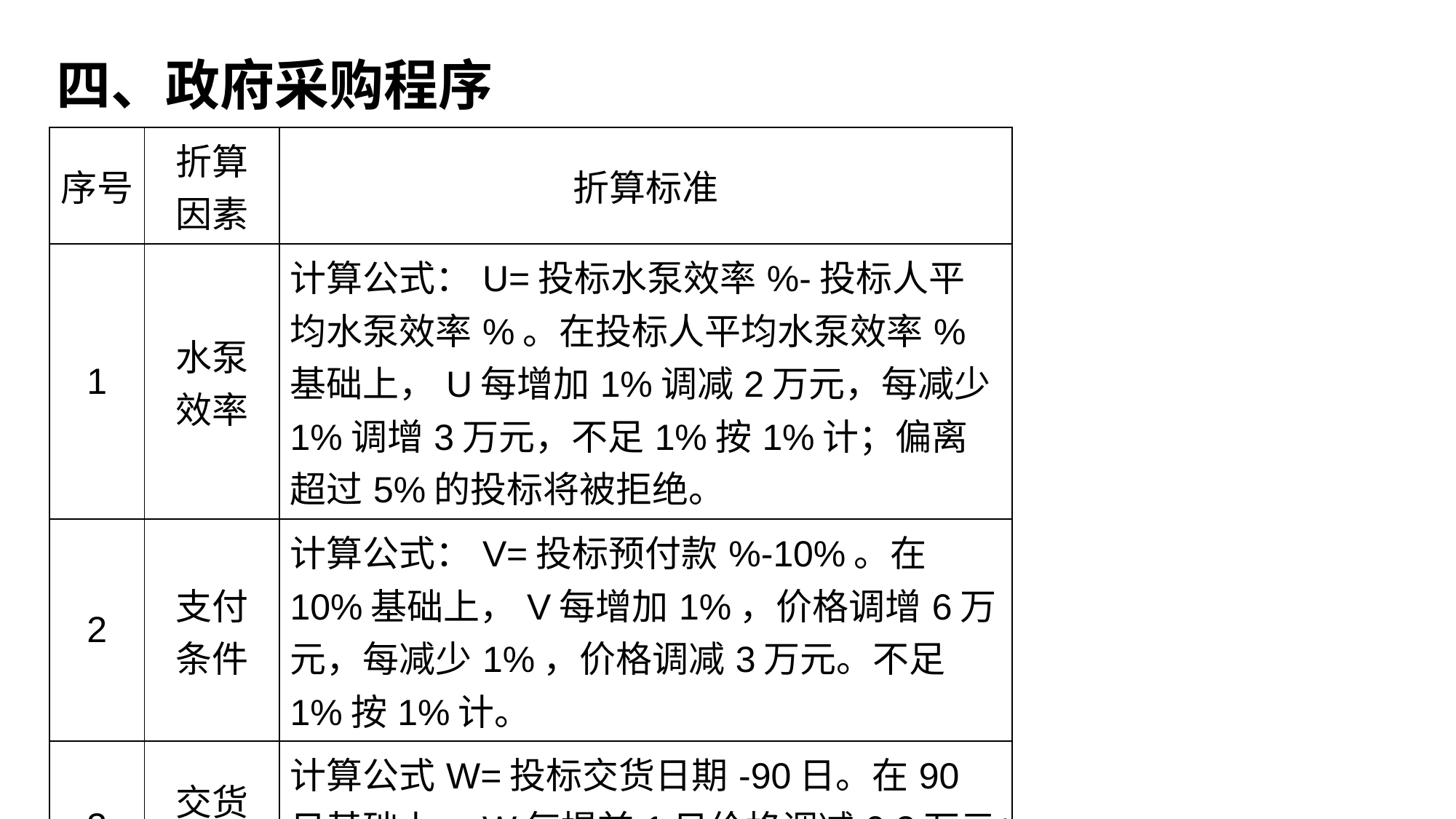

四、政府采购程序

| 序号 | 折算 因素 | 折算标准 |
| --- | --- | --- |
| 1 | 水泵 效率 | 计算公式：U=投标水泵效率%-投标人平均水泵效率%。在投标人平均水泵效率%基础上，U每增加1%调减2万元，每减少1%调增3万元，不足1%按1%计；偏离超过5%的投标将被拒绝。 |
| 2 | 支付 条件 | 计算公式：V=投标预付款%-10%。在10%基础上，V每增加1%，价格调增6万元，每减少1%，价格调减3万元。不足1%按1%计。 |
| 3 | 交货 进度 | 计算公式W=投标交货日期-90日。在90日基础上，W每提前1日价格调减0.3万元；每推迟交货1日价格调增0.6万元。 |